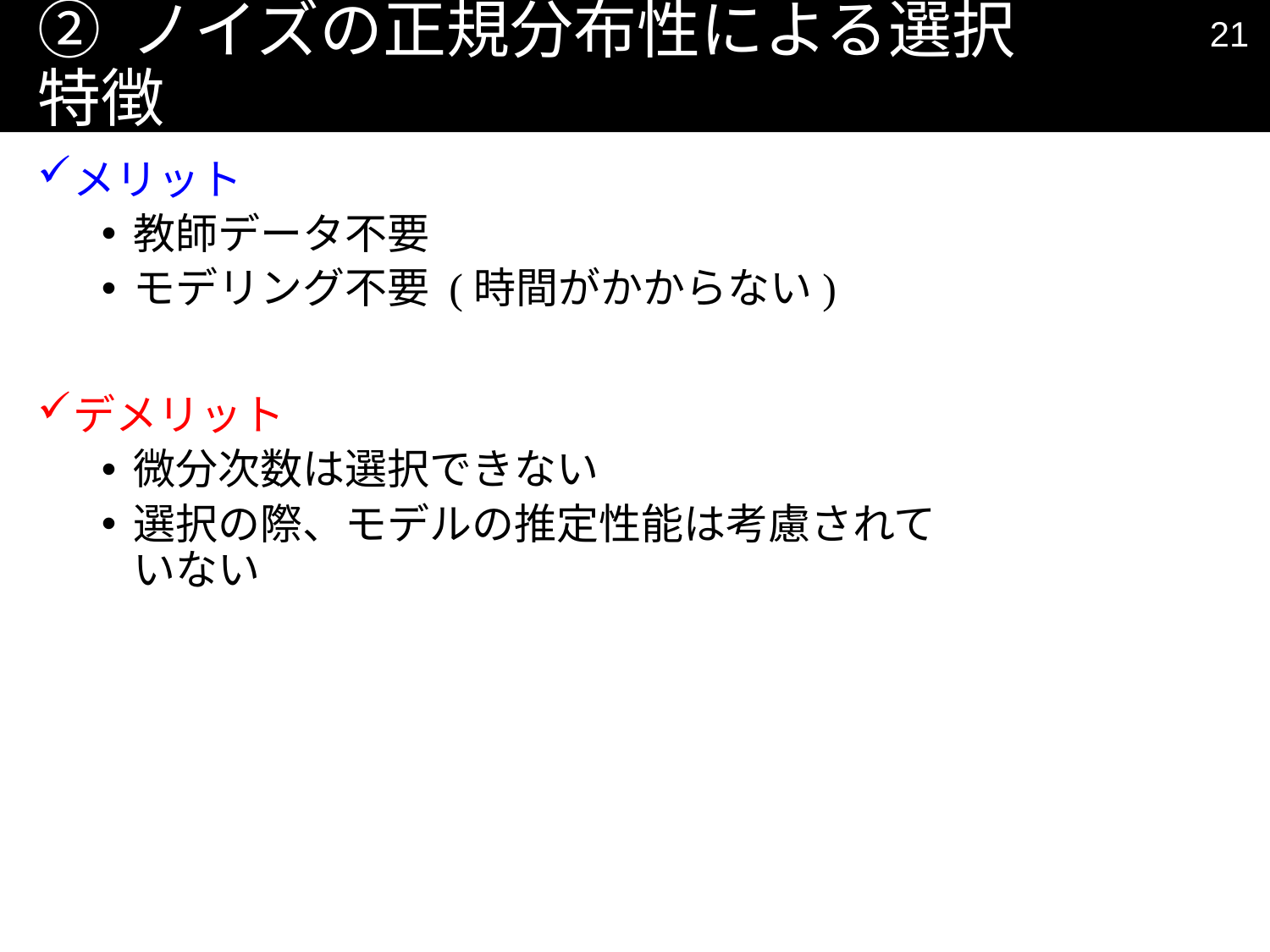

21
# ② ノイズの正規分布性による選択 特徴
メリット
教師データ不要
モデリング不要 (時間がかからない)

デメリット
微分次数は選択できない
選択の際、モデルの推定性能は考慮されていない